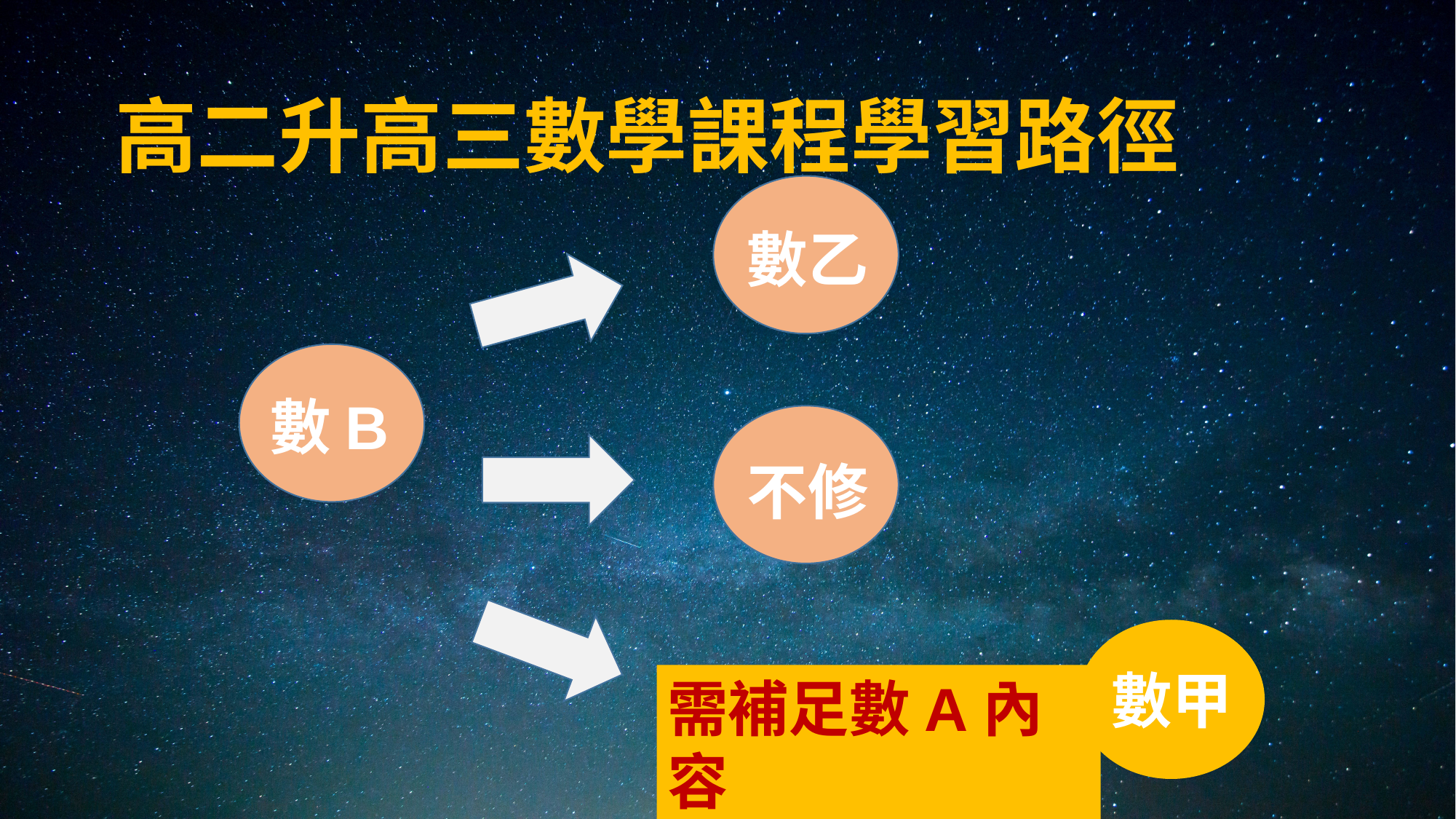

# 高二升高三數學課程學習路徑

數乙

數B

不修

數甲
需補足數A內容